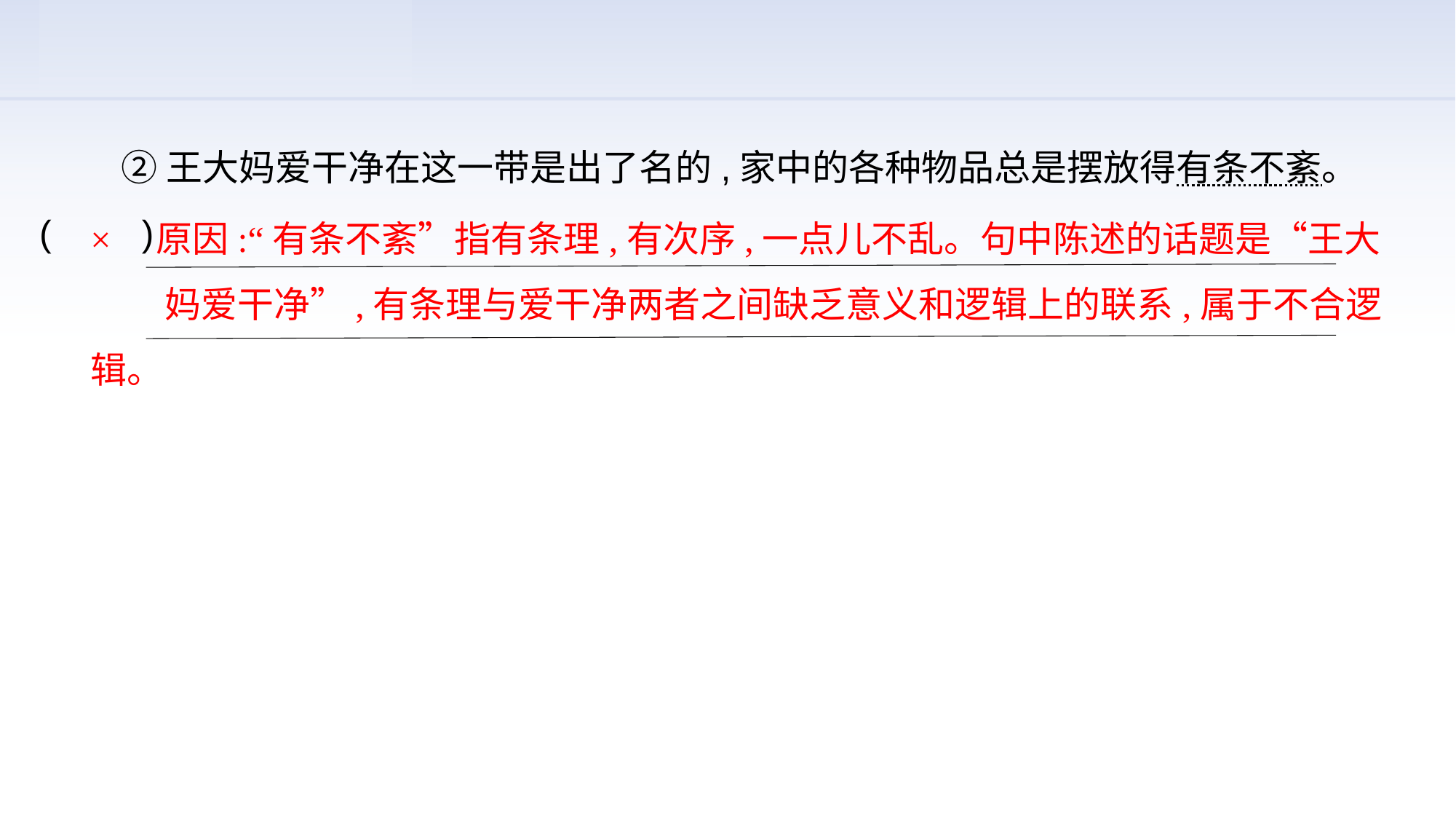

②王大妈爱干净在这一带是出了名的,家中的各种物品总是摆放得有条不紊。
(　　)
×    原因:“有条不紊”指有条理,有次序,一点儿不乱。句中陈述的话题是“王大
        妈爱干净”,有条理与爱干净两者之间缺乏意义和逻辑上的联系,属于不合逻辑。